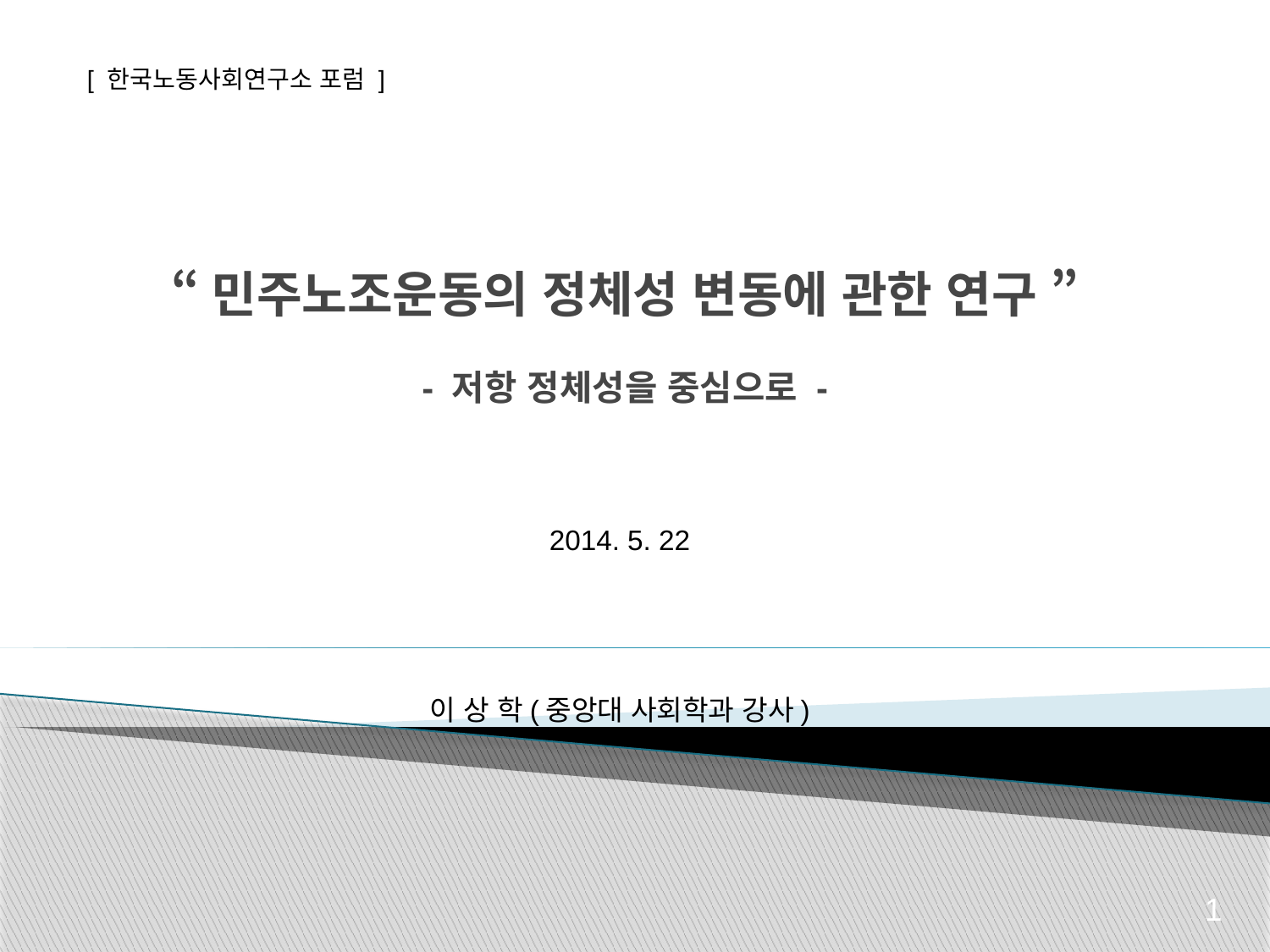

[ 한국노동사회연구소 포럼 ]
# “민주노조운동의 정체성 변동에 관한 연구 ” - 저항 정체성을 중심으로 -
2014. 5. 22
이 상 학(중앙대 사회학과 강사)
1